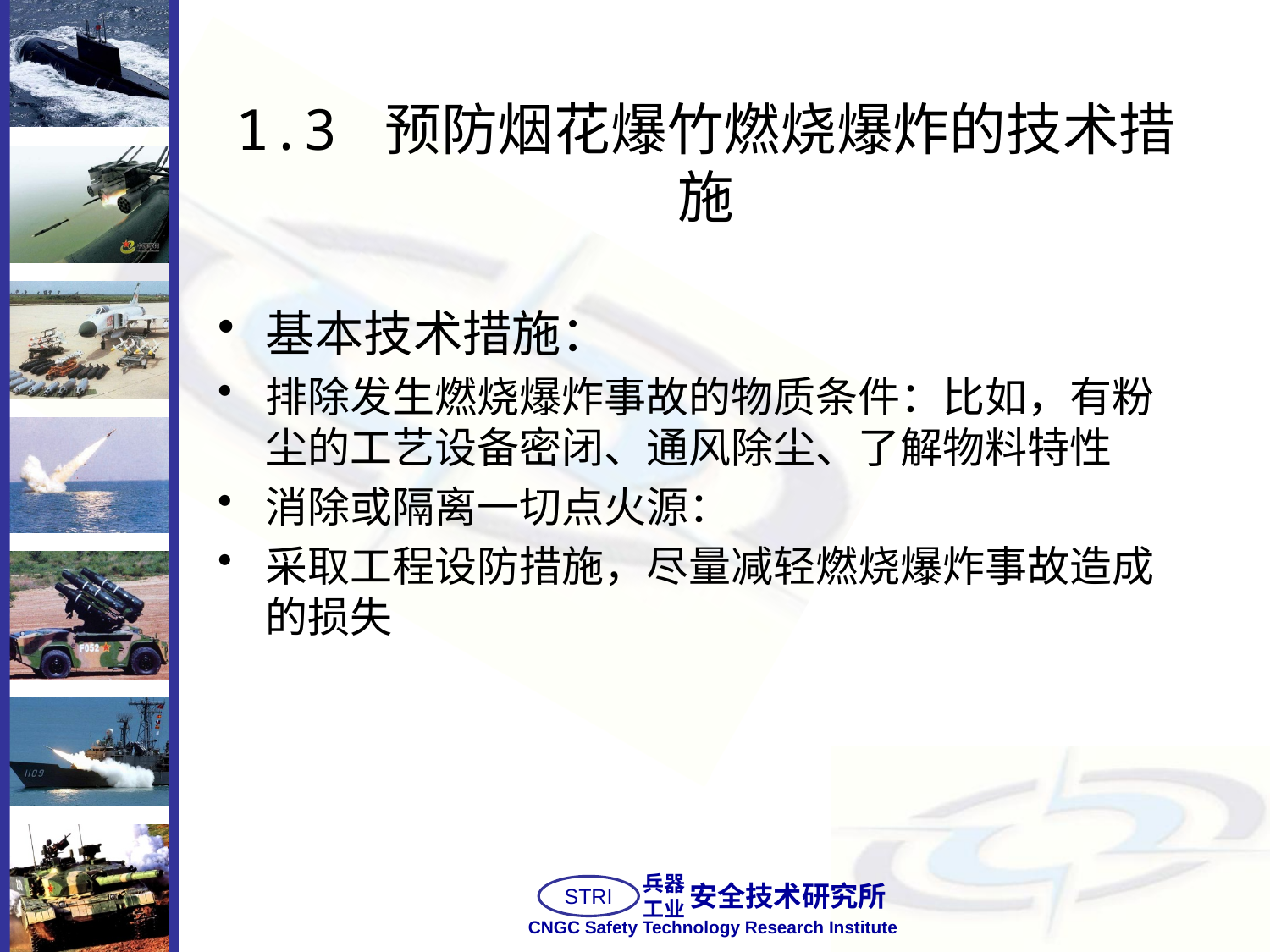

# 1.3 预防烟花爆竹燃烧爆炸的技术措施
基本技术措施：
排除发生燃烧爆炸事故的物质条件：比如，有粉尘的工艺设备密闭、通风除尘、了解物料特性
消除或隔离一切点火源：
采取工程设防措施，尽量减轻燃烧爆炸事故造成的损失